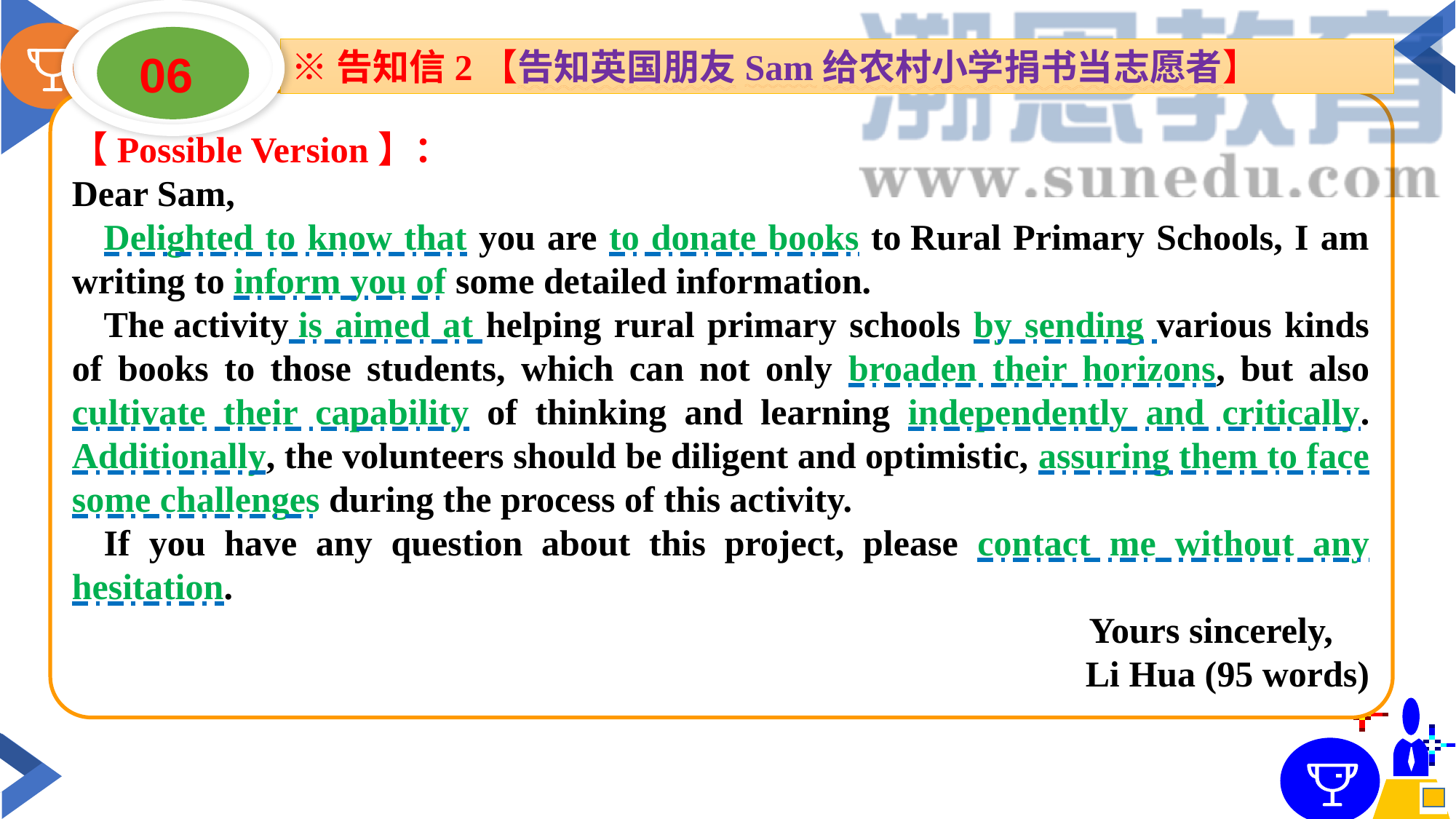

06
※告知信2【告知英国朋友Sam给农村小学捐书当志愿者】
【Possible Version】：
Dear Sam,
Delighted to know that you are to donate books to Rural Primary Schools, I am writing to inform you of some detailed information.
The activity is aimed at helping rural primary schools by sending various kinds of books to those students, which can not only broaden their horizons, but also cultivate their capability of thinking and learning independently and critically. Additionally, the volunteers should be diligent and optimistic, assuring them to face some challenges during the process of this activity.
If you have any question about this project, please contact me without any hesitation.
Yours sincerely,
Li Hua (95 words)